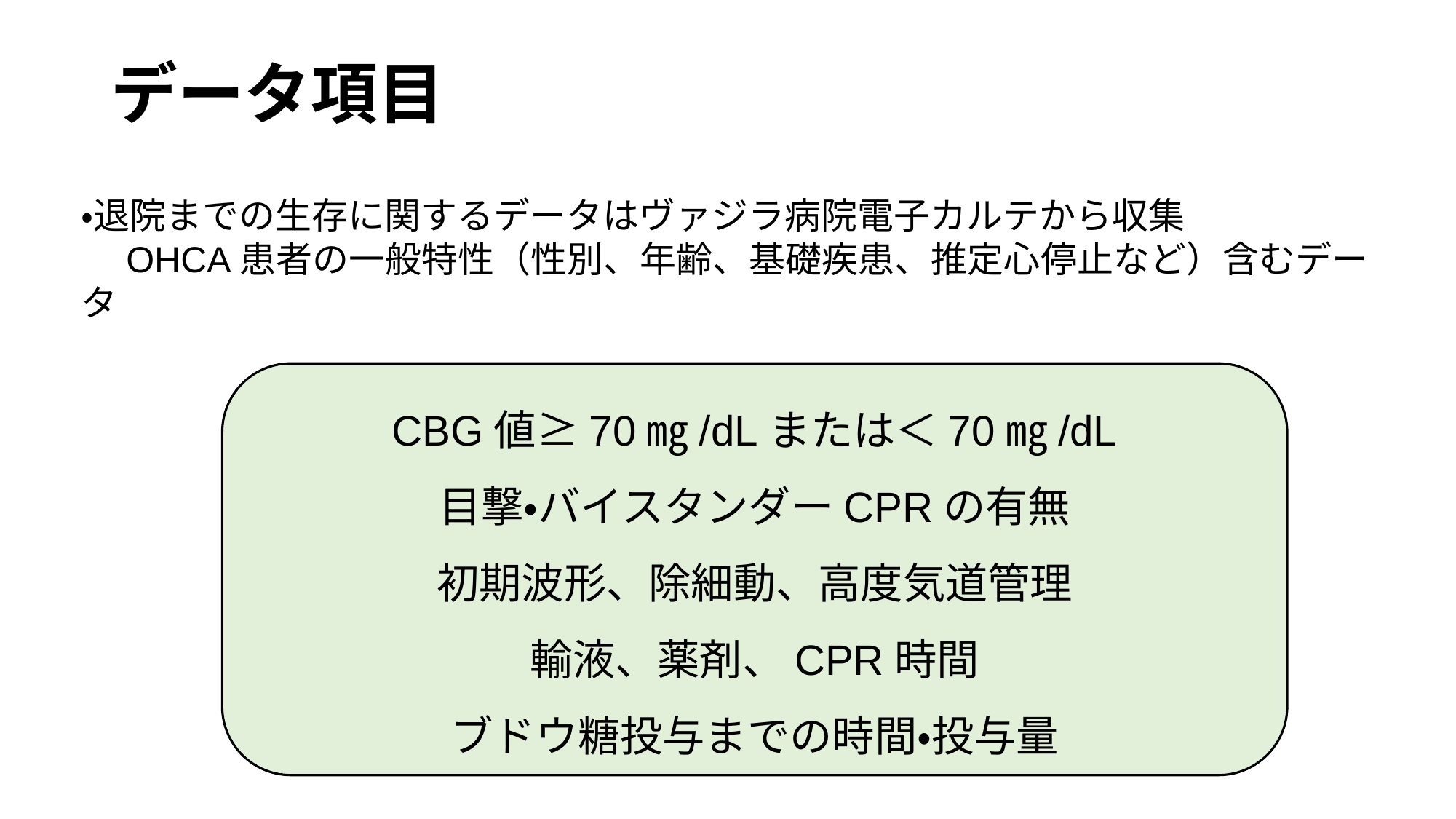

# データ項目
・退院までの生存に関するデータはヴァジラ病院電子カルテから収集
　OHCA患者の一般特性（性別、年齢、基礎疾患、推定心停止など）含むデータ
CBG値≥70㎎/dLまたは＜70㎎/dL
目撃・バイスタンダーCPRの有無
初期波形、除細動、高度気道管理
輸液、薬剤、CPR時間
ブドウ糖投与までの時間・投与量